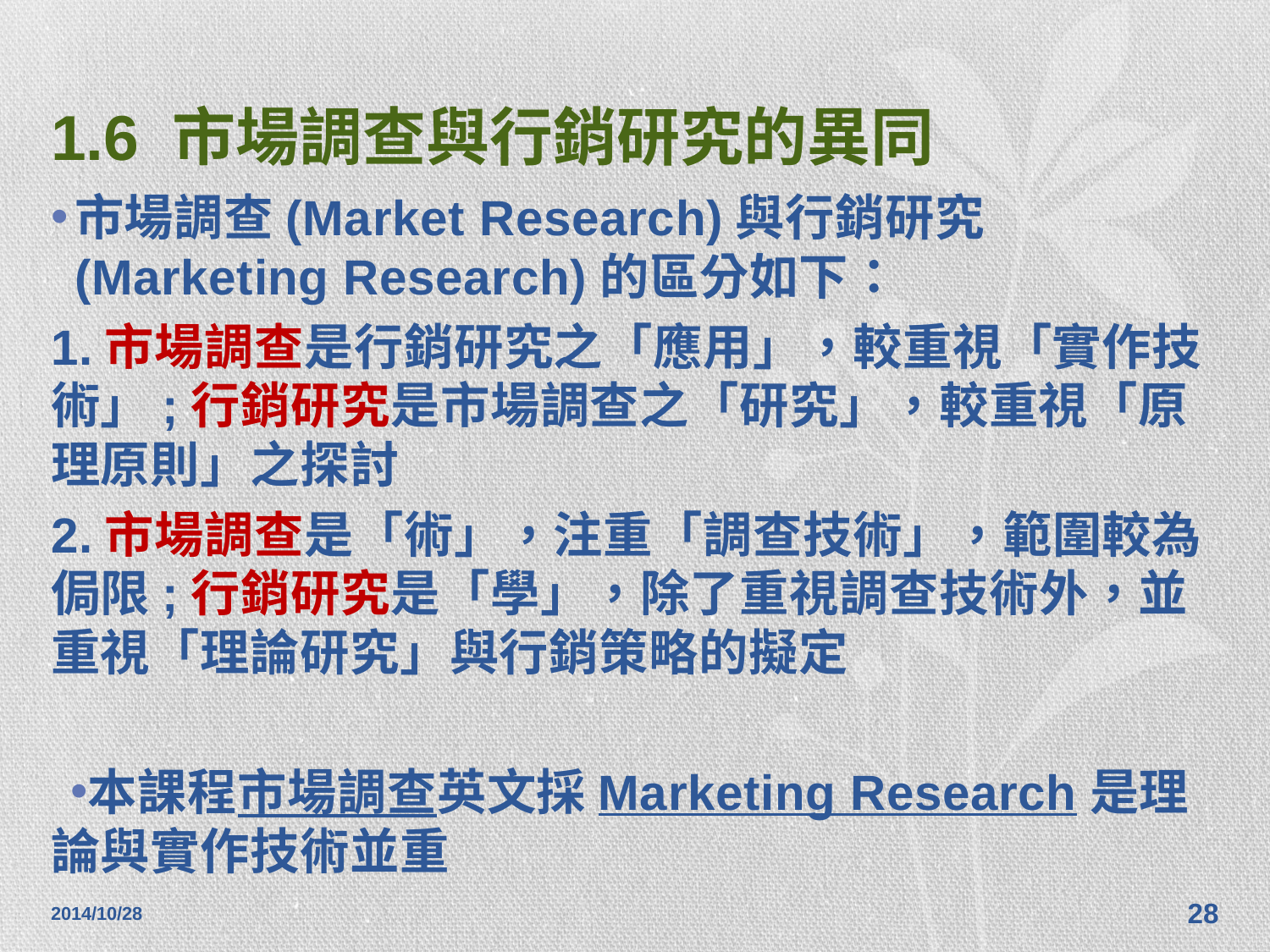

# 1.6 市場調查與行銷研究的異同
市場調查(Market Research)與行銷研究(Marketing Research)的區分如下：
1.市場調查是行銷研究之「應用」，較重視「實作技術」;行銷研究是市場調查之「研究」，較重視「原理原則」之探討
2.市場調查是「術」，注重「調查技術」，範圍較為侷限;行銷研究是「學」，除了重視調查技術外，並重視「理論研究」與行銷策略的擬定

本課程市場調查英文採Marketing Research是理論與實作技術並重

2014/10/28
28